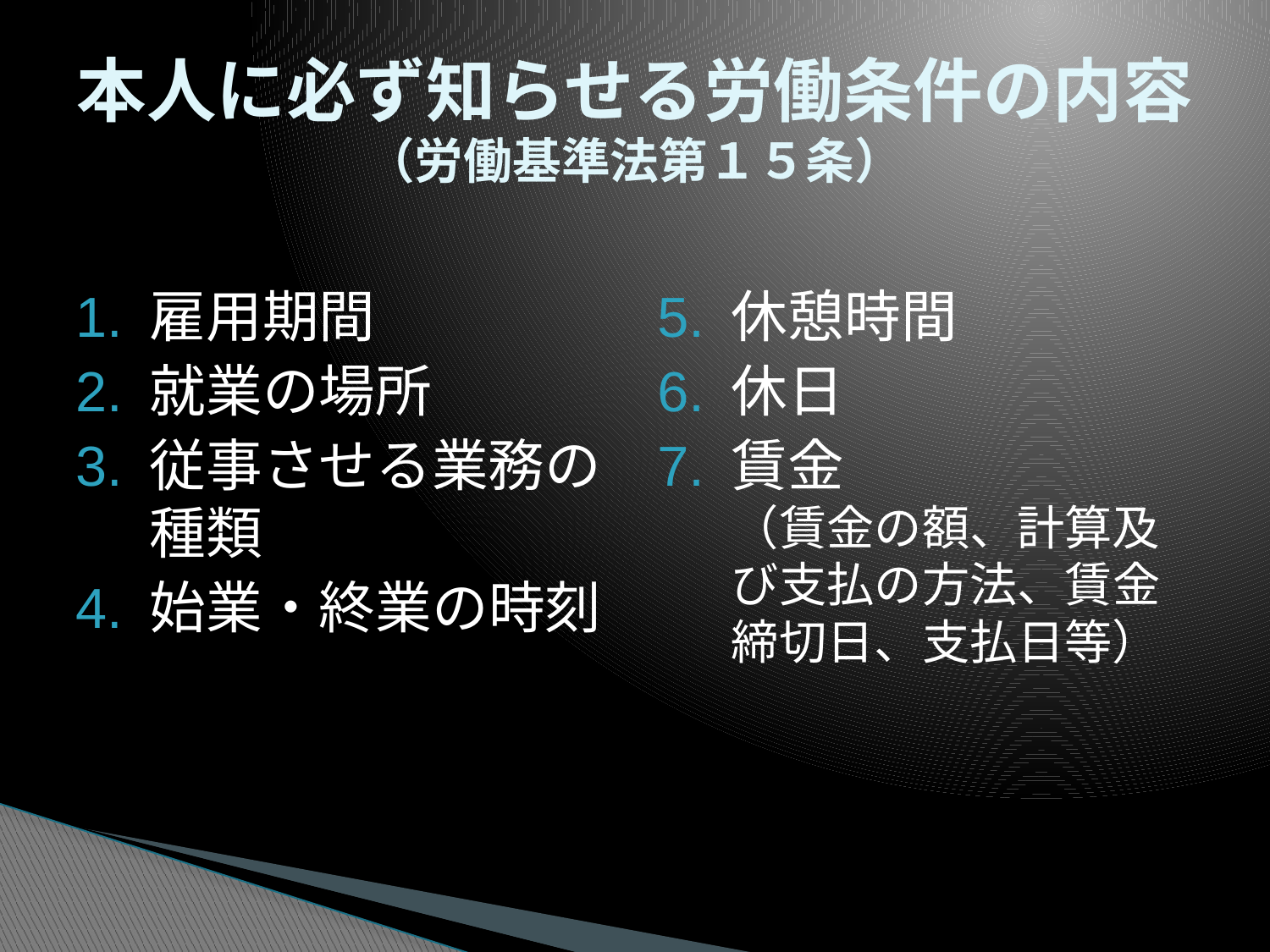

# 本人に必ず知らせる労働条件の内容（労働基準法第１５条）
雇用期間
就業の場所
従事させる業務の種類
始業・終業の時刻
休憩時間
休日
賃金
（賃金の額、計算及び支払の方法、賃金締切日、支払日等）